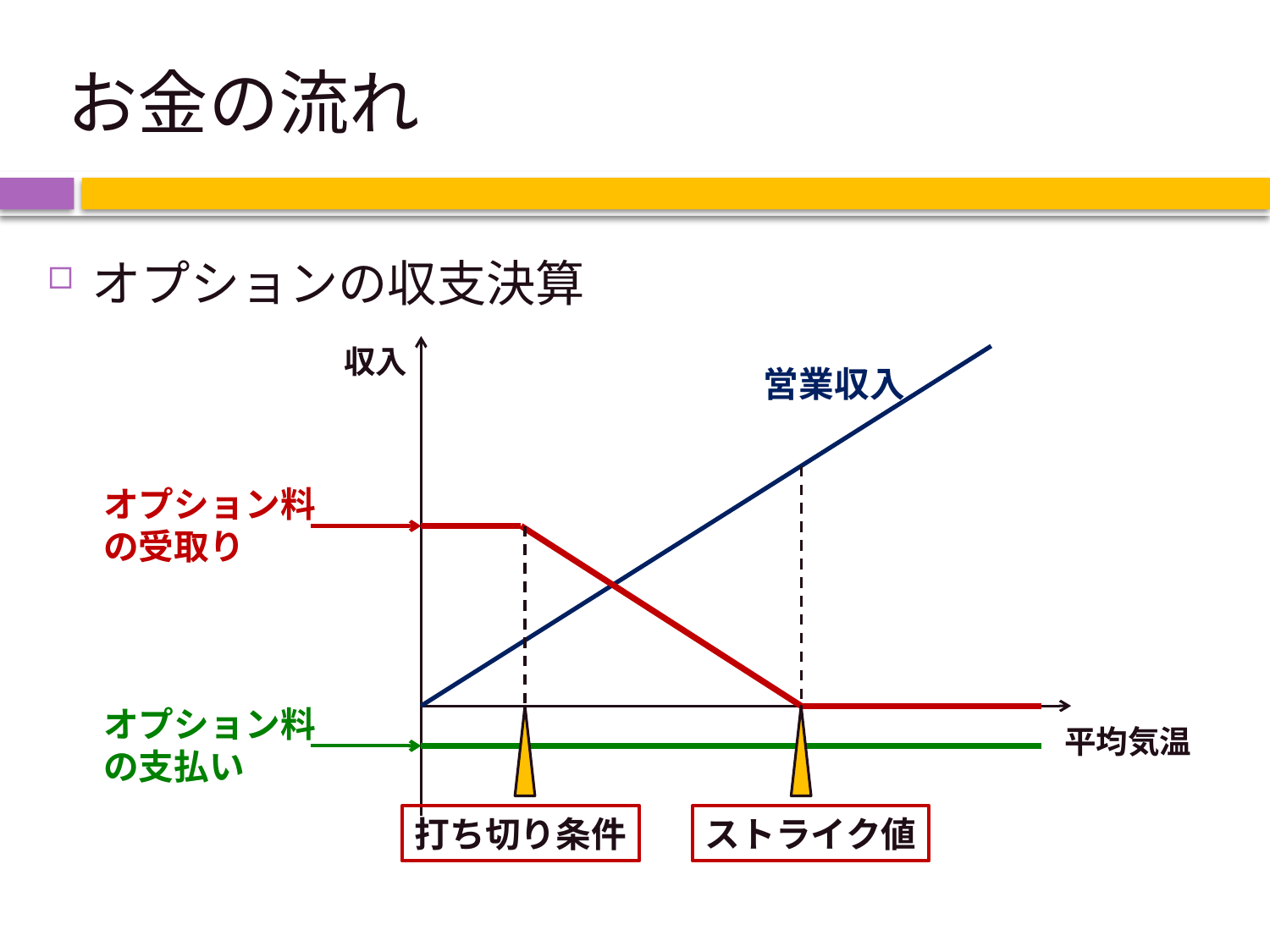

# お金の流れ
オプションの収支決算
収入
営業収入
オプション料の受取り
オプション料の支払い

平均気温
打ち切り条件
ストライク値